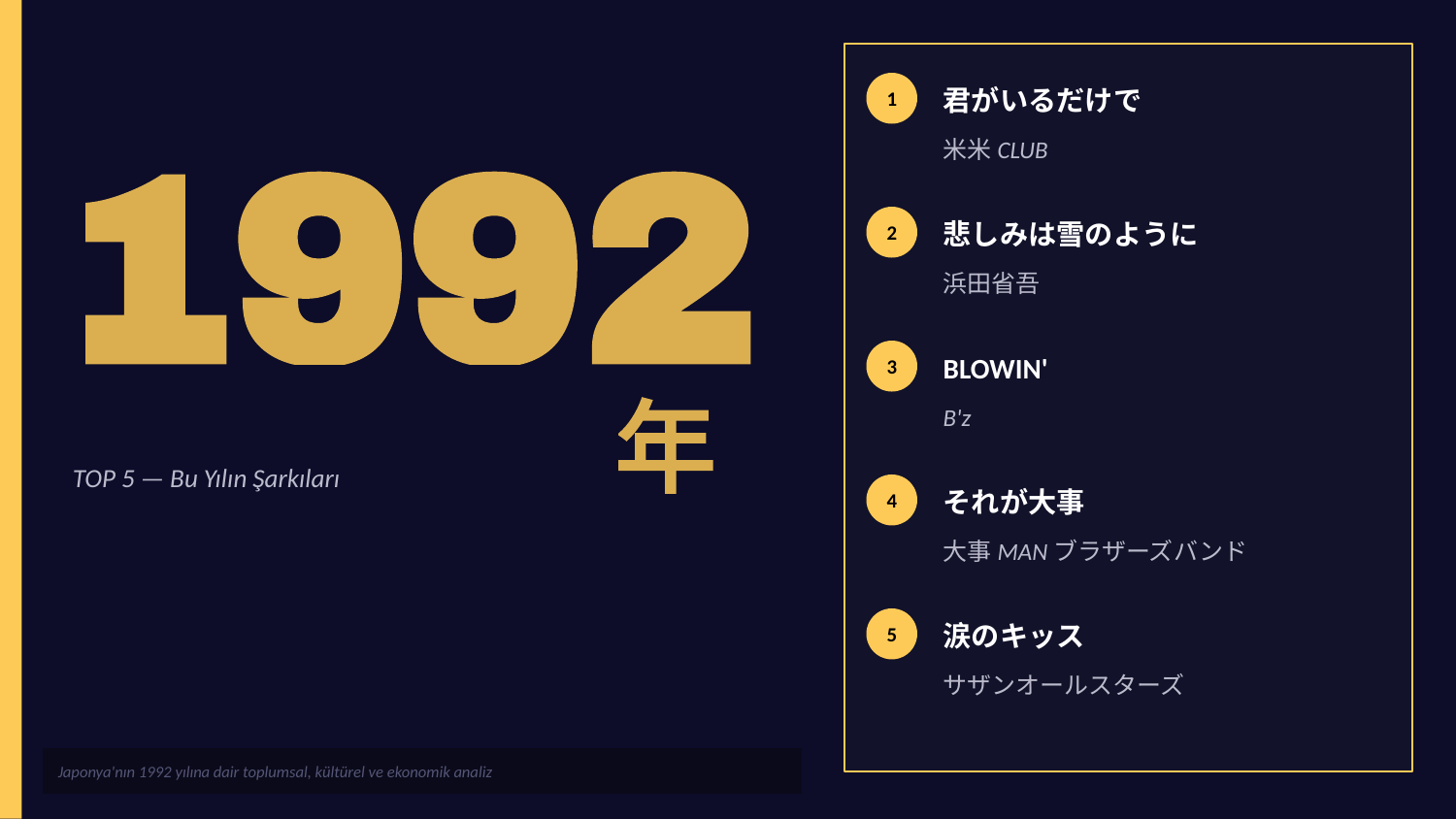

君がいるだけで
1992

1
米米CLUB
悲しみは雪のように

2
浜田省吾
BLOWIN'

3
年
B'z
TOP 5 — Bu Yılın Şarkıları
それが大事

4
大事MANブラザーズバンド
涙のキッス

5
サザンオールスターズ

Japonya'nın 1992 yılına dair toplumsal, kültürel ve ekonomik analiz